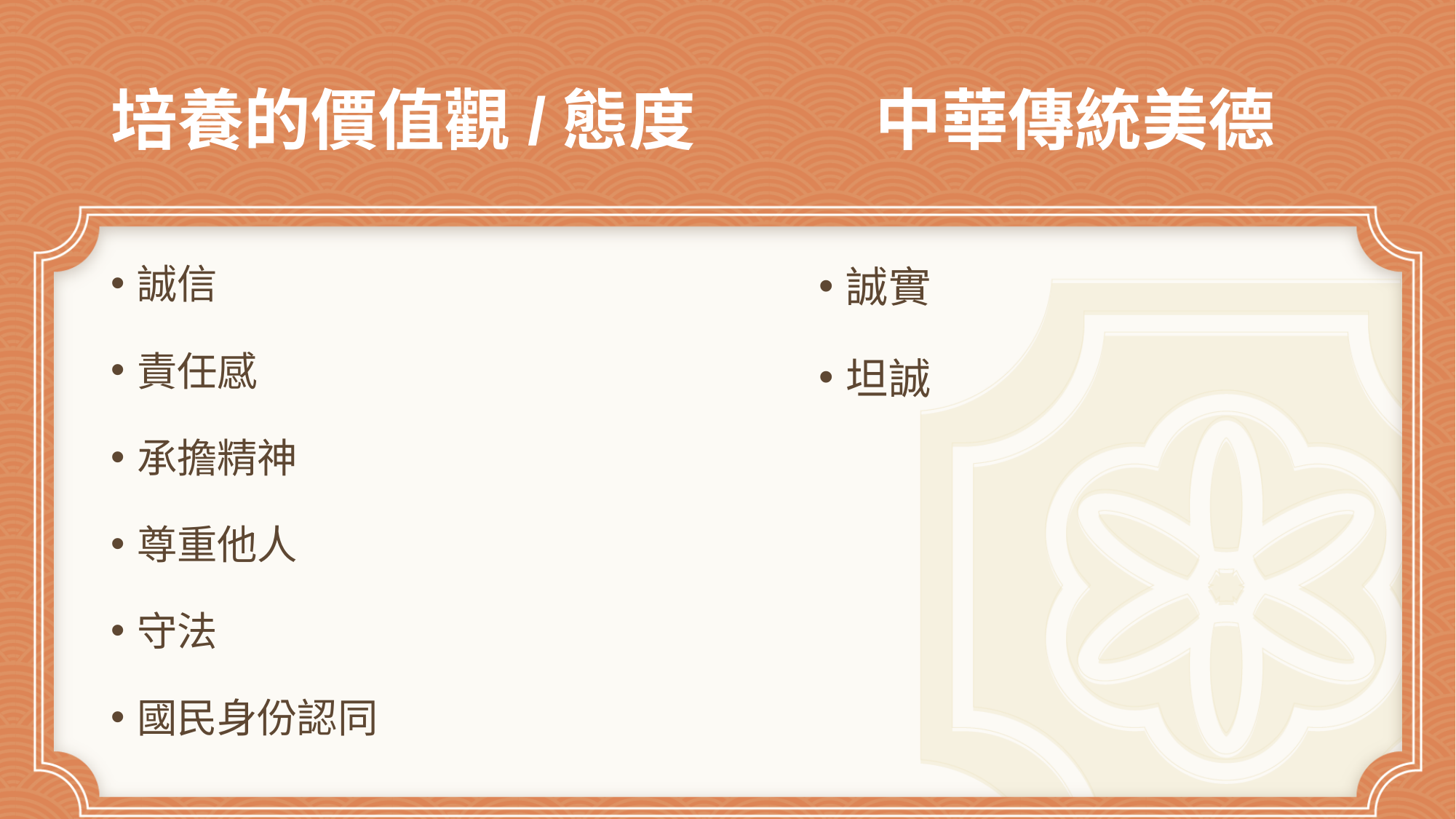

# 培養的價值觀/態度		中華傳統美德
誠信
責任感
承擔精神
尊重他人
守法
國民身份認同
誠實
坦誠